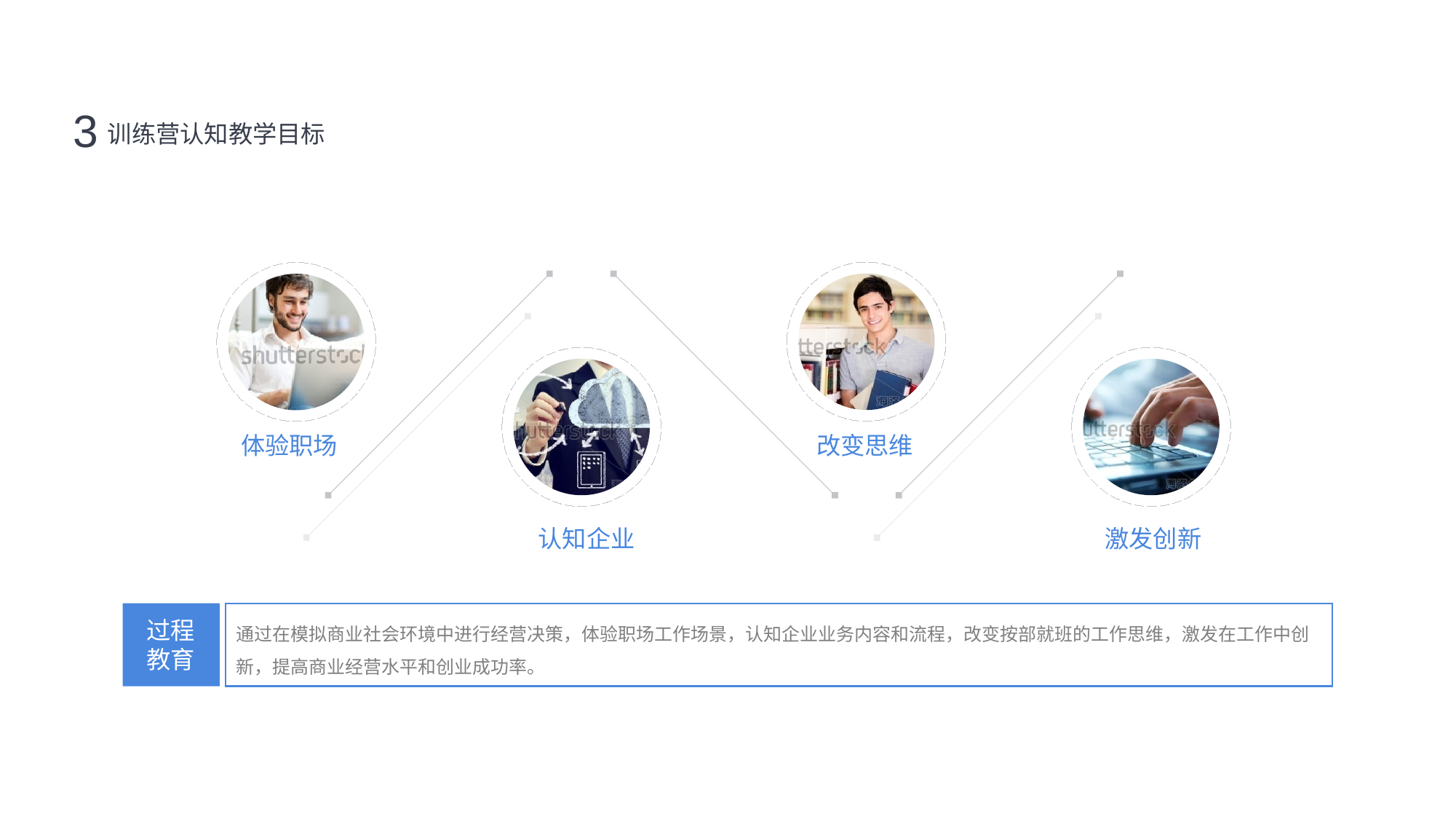

训练营认知教学目标
3

体验职场
改变思维
认知企业
激发创新
过程
教育
通过在模拟商业社会环境中进行经营决策，体验职场工作场景，认知企业业务内容和流程，改变按部就班的工作思维，激发在工作中创新，提高商业经营水平和创业成功率。